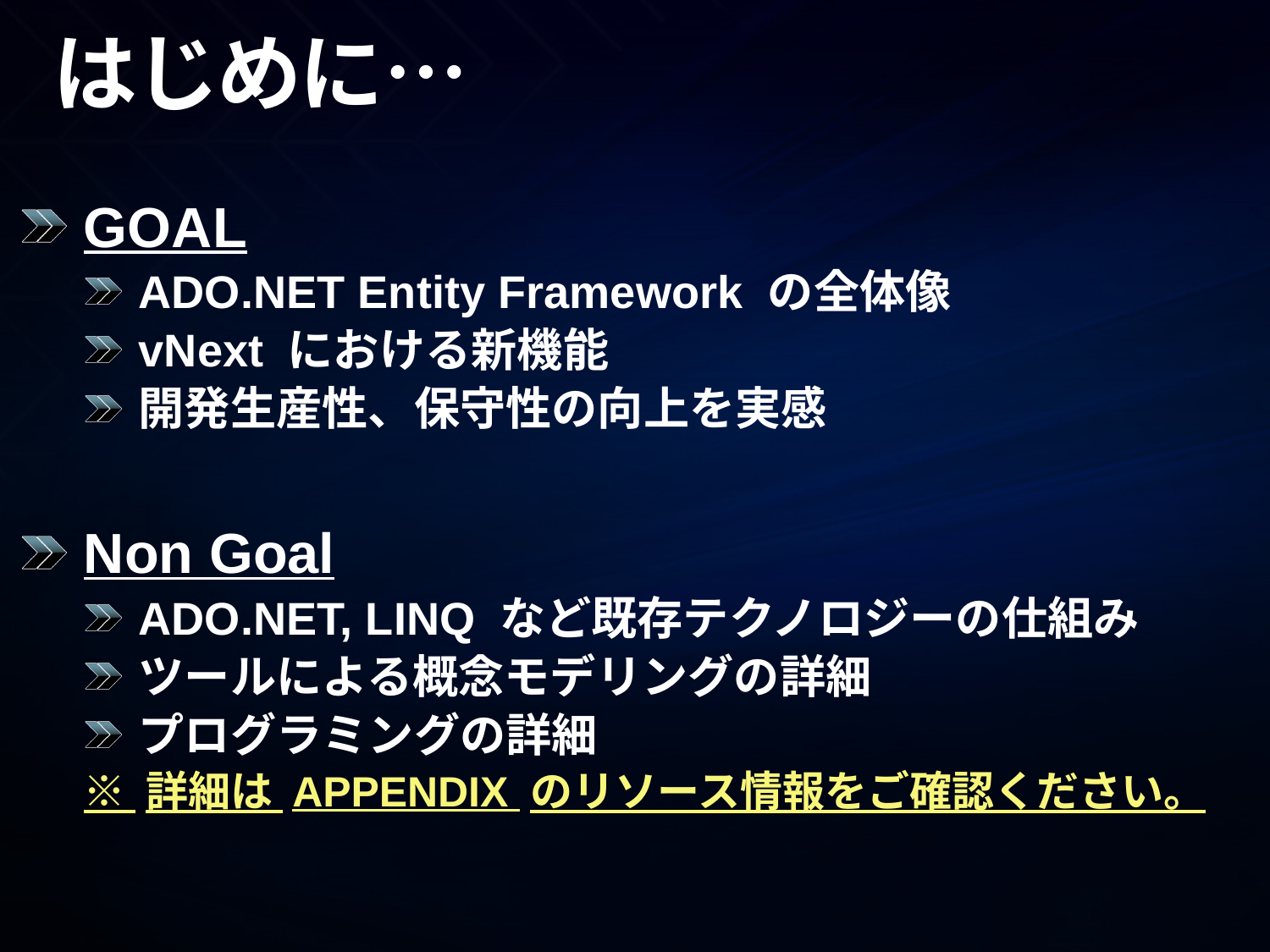

# はじめに…
GOAL
ADO.NET Entity Framework の全体像
vNext における新機能
開発生産性、保守性の向上を実感

Non Goal
ADO.NET, LINQ など既存テクノロジーの仕組み
ツールによる概念モデリングの詳細
プログラミングの詳細
※ 詳細は APPENDIX のリソース情報をご確認ください。